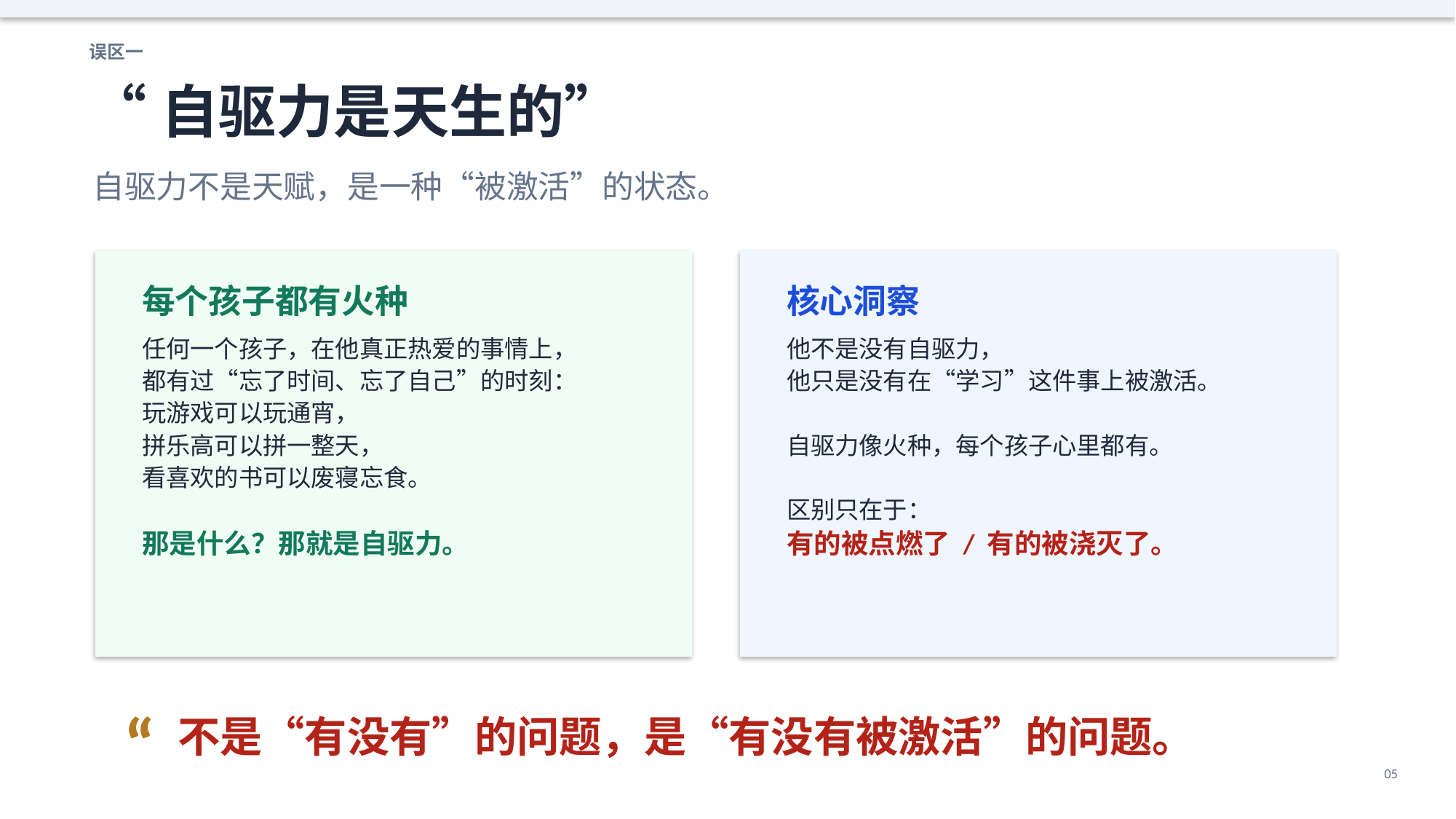

误区一
“自驱力是天生的”
自驱力不是天赋，是一种“被激活”的状态。

每个孩子都有火种
核心洞察
任何一个孩子，在他真正热爱的事情上，
都有过“忘了时间、忘了自己”的时刻：
玩游戏可以玩通宵，
拼乐高可以拼一整天，
看喜欢的书可以废寝忘食。

那是什么？那就是自驱力。
他不是没有自驱力，
他只是没有在“学习”这件事上被激活。

自驱力像火种，每个孩子心里都有。

区别只在于：
有的被点燃了 / 有的被浇灭了。
“
不是“有没有”的问题，是“有没有被激活”的问题。
05